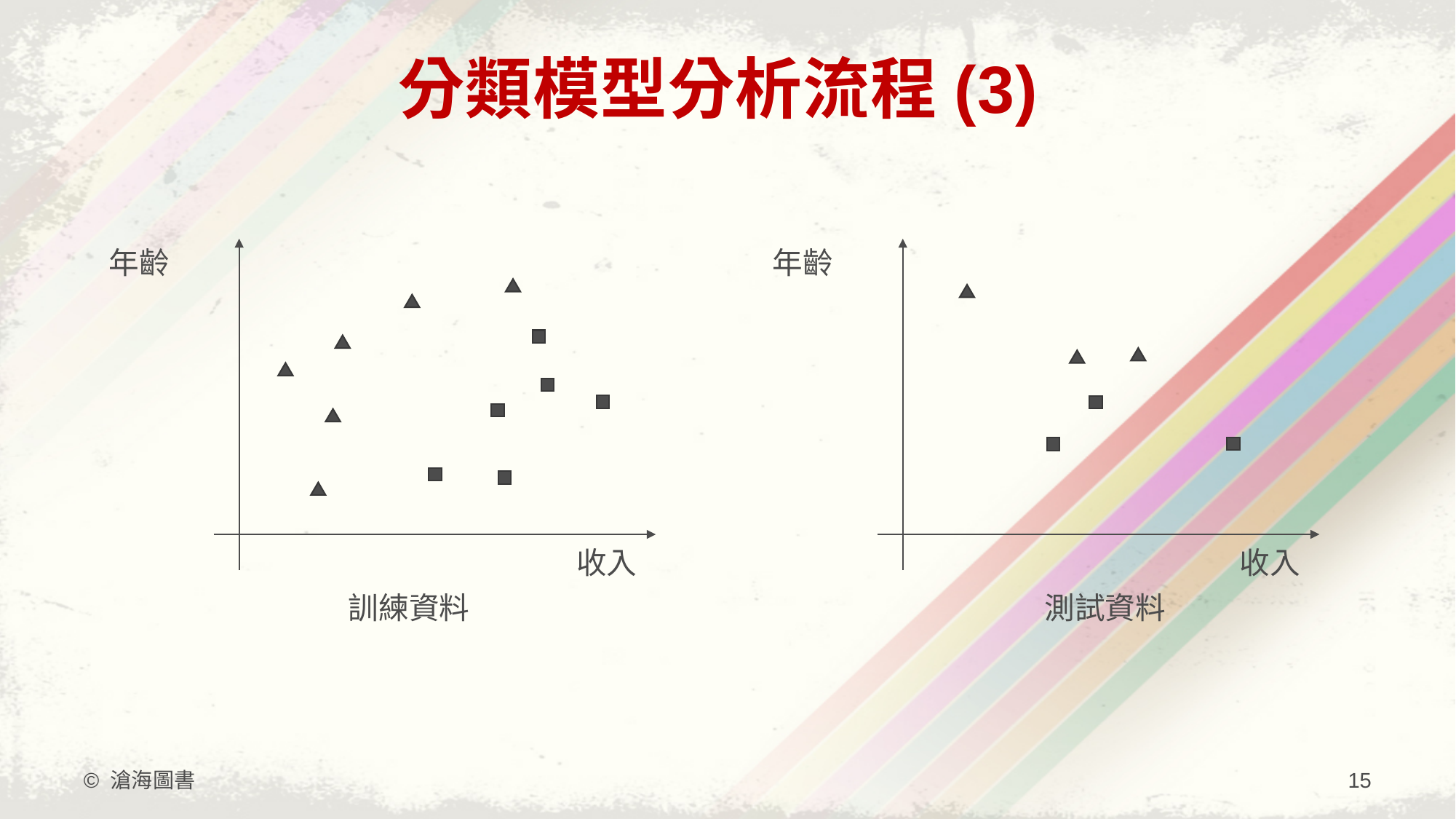

# 分類模型分析流程(3)

年齡
年齡

收入
收入
訓練資料
測試資料
© 滄海圖書

15